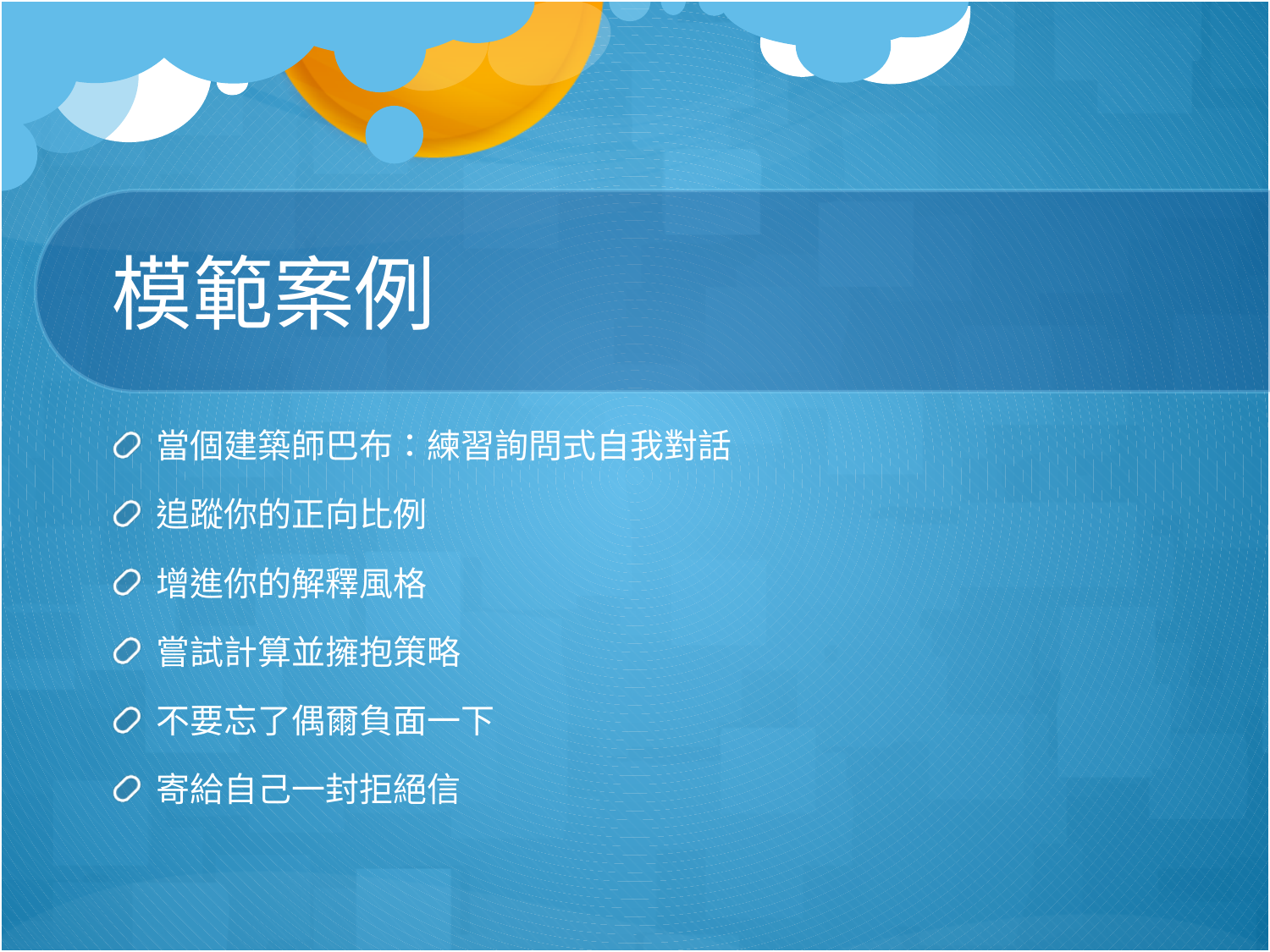

# 模範案例
當個建築師巴布：練習詢問式自我對話
追蹤你的正向比例
增進你的解釋風格
嘗試計算並擁抱策略
不要忘了偶爾負面一下
寄給自己一封拒絕信